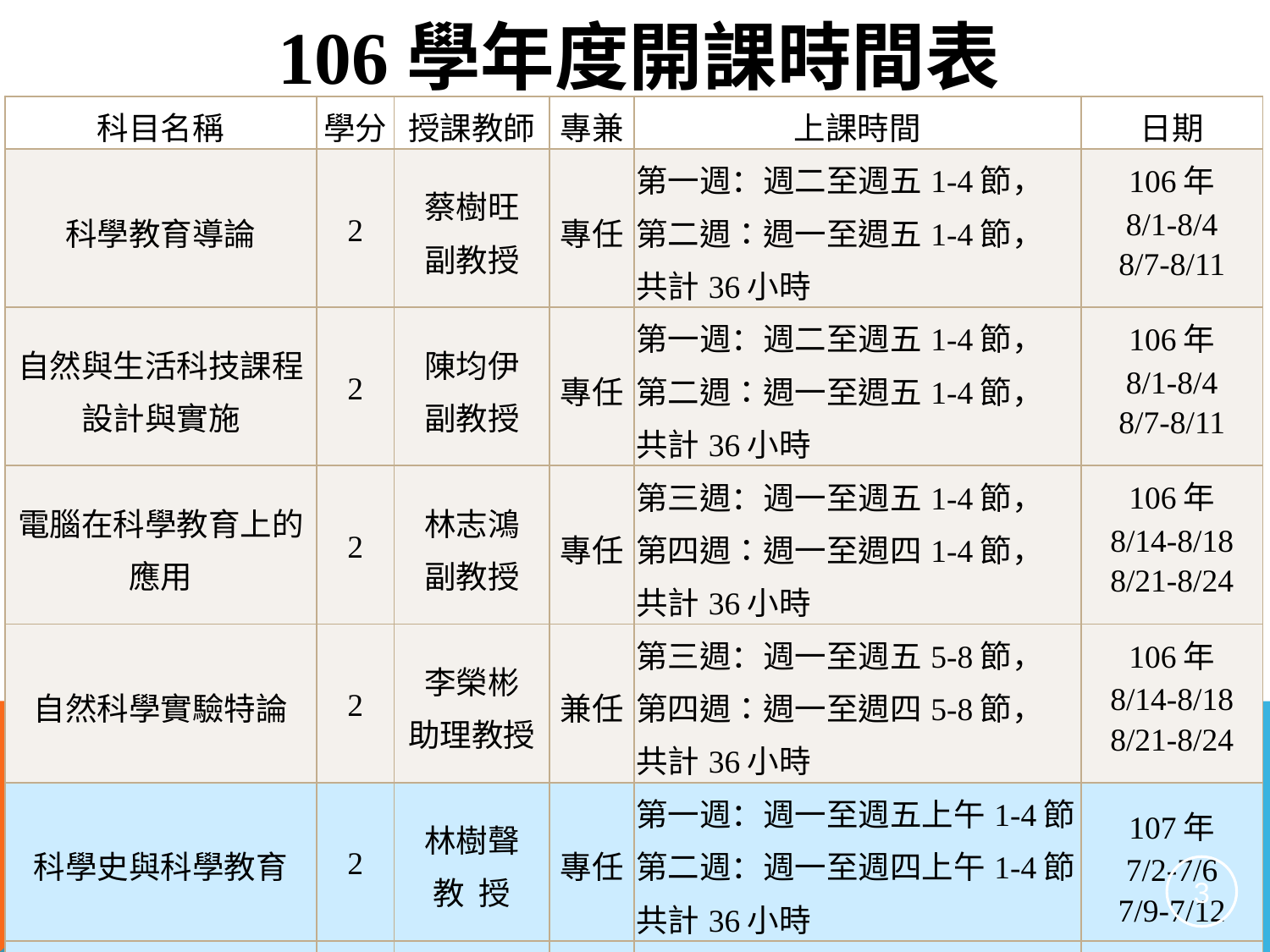

# 106學年度開課時間表
| 科目名稱 | 學分 | 授課教師 | 專兼 | 上課時間 | 日期 |
| --- | --- | --- | --- | --- | --- |
| 科學教育導論 | 2 | 蔡樹旺 副教授 | 專任 | 第一週：週二至週五1-4節， 第二週：週一至週五1-4節， 共計36小時 | 106年 8/1-8/4 8/7-8/11 |
| 自然與生活科技課程設計與實施 | 2 | 陳均伊 副教授 | 專任 | 第一週：週二至週五1-4節， 第二週：週一至週五1-4節， 共計36小時 | 106年 8/1-8/4 8/7-8/11 |
| 電腦在科學教育上的應用 | 2 | 林志鴻 副教授 | 專任 | 第三週：週一至週五1-4節， 第四週：週一至週四1-4節， 共計36小時 | 106年 8/14-8/18 8/21-8/24 |
| 自然科學實驗特論 | 2 | 李榮彬 助理教授 | 兼任 | 第三週：週一至週五5-8節， 第四週：週一至週四5-8節， 共計36小時 | 106年 8/14-8/18 8/21-8/24 |
| 科學史與科學教育 | 2 | 林樹聲 教 授 | 專任 | 第一週：週一至週五上午1-4節 第二週：週一至週四上午1-4節 共計36小時 | 107年 7/2-7/6 7/9-7/12 |
| 地球科學特論 | 3 | 張智雄 教 授 | 專任 | 第一週：週一至週五下午5-8節 第二週：週一至週四下午5-8節 第三週：週一至週三2-4節， 5-7節，共計54小時 | 107年 7/2-7/6 7/9-7/12 7/16-7/18 |
| 小 計 |  | 6門科目，13學分 |  |  |  |
3